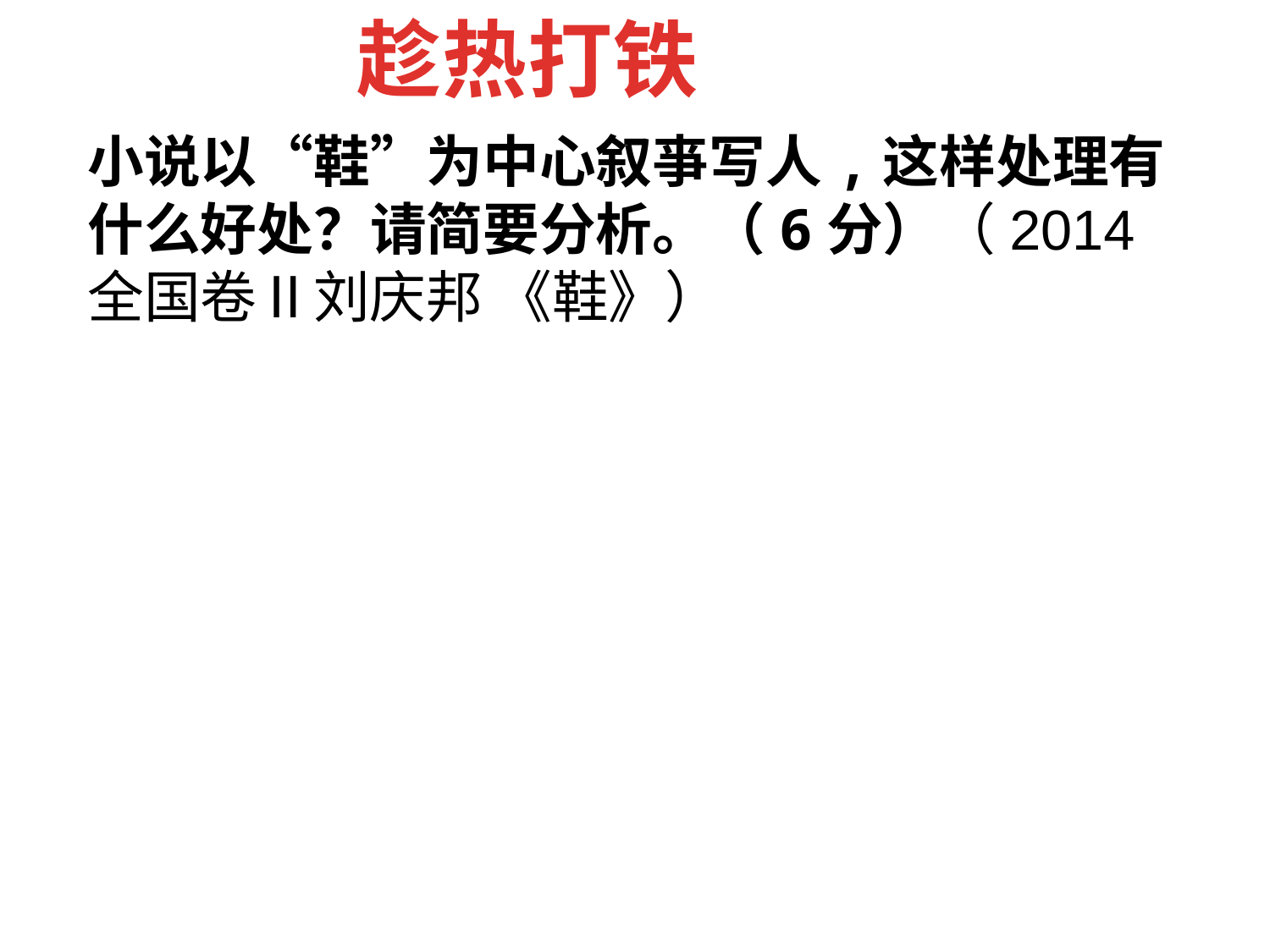

趁热打铁
小说以“鞋”为中心叙亊写人,这样处理有什么好处？请简要分析。（6分）（2014全国卷Ⅱ刘庆邦 《鞋》）